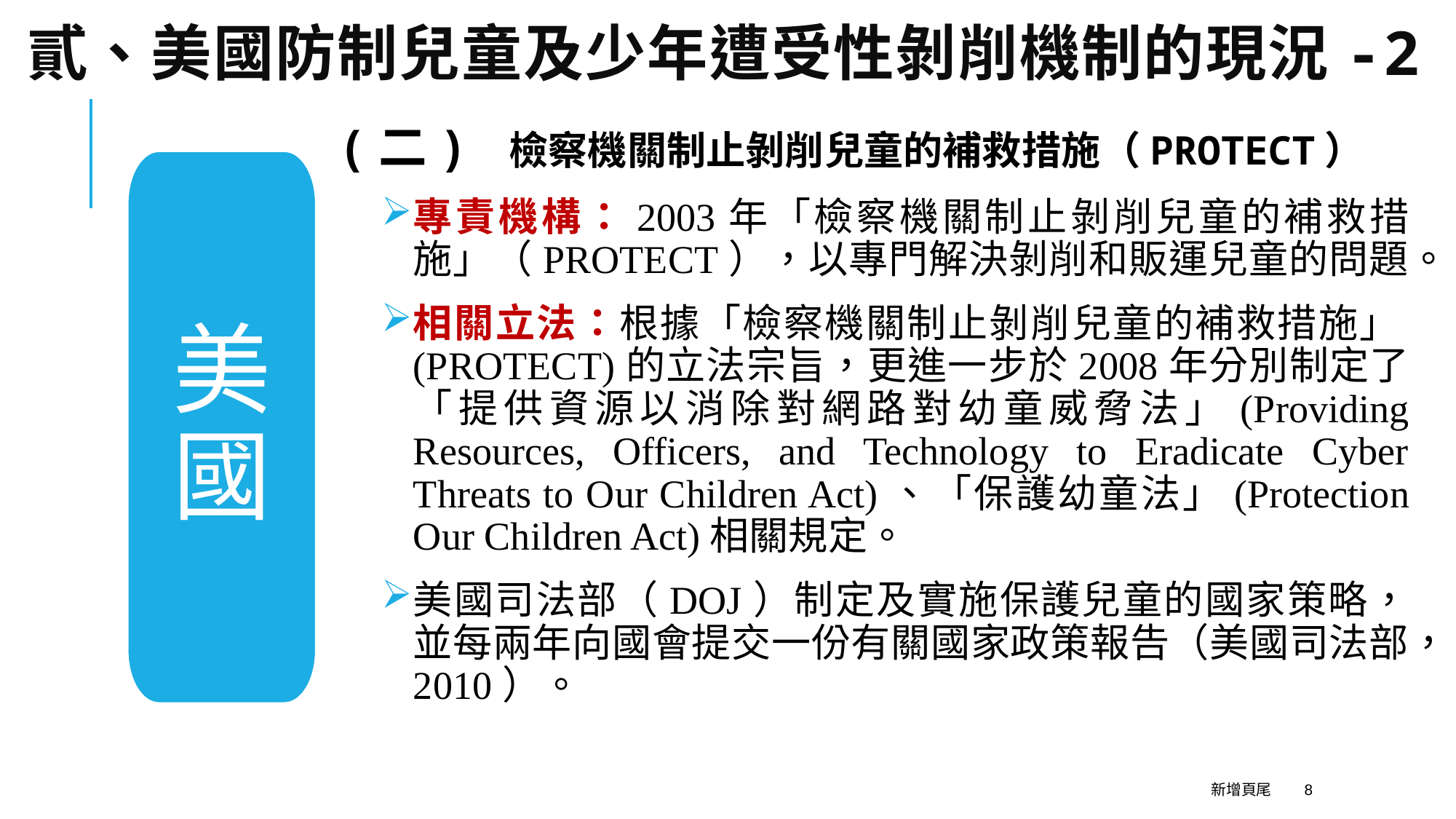

# 貳、美國防制兒童及少年遭受性剝削機制的現況-2
(二) 檢察機關制止剝削兒童的補救措施（PROTECT）
專責機構：2003年「檢察機關制止剝削兒童的補救措施」（PROTECT），以專門解決剝削和販運兒童的問題。
相關立法：根據「檢察機關制止剝削兒童的補救措施」(PROTECT)的立法宗旨，更進一步於2008年分別制定了「提供資源以消除對網路對幼童威脅法」(Providing Resources, Officers, and Technology to Eradicate Cyber Threats to Our Children Act)、「保護幼童法」(Protection Our Children Act)相關規定。
美國司法部（DOJ）制定及實施保護兒童的國家策略，並每兩年向國會提交一份有關國家政策報告（美國司法部，2010）。

美國
新增頁尾
8